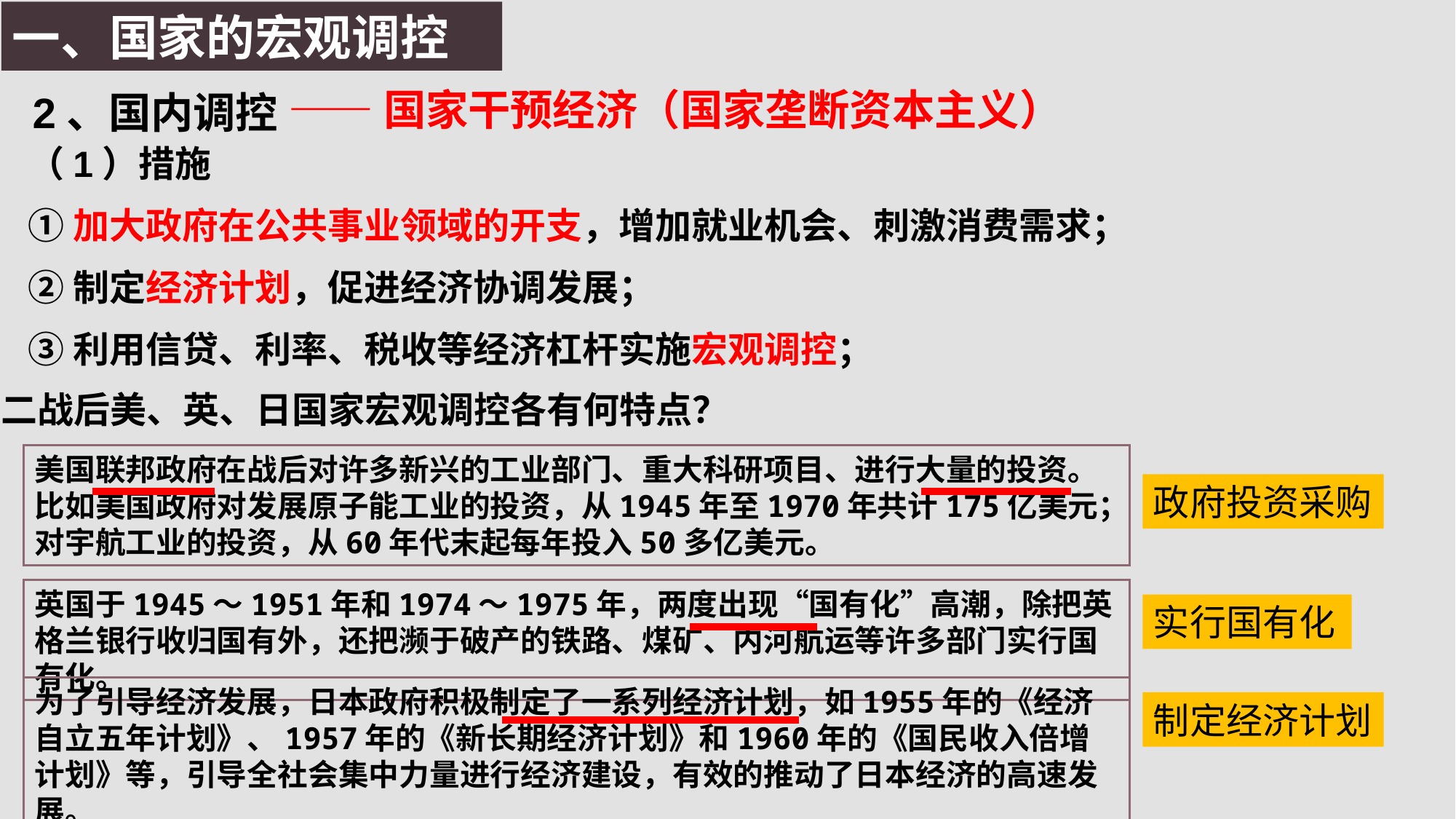

一、国家的宏观调控
——国家干预经济（国家垄断资本主义）
2、国内调控
（1）措施
①加大政府在公共事业领域的开支，增加就业机会、刺激消费需求；
②制定经济计划，促进经济协调发展；
③利用信贷、利率、税收等经济杠杆实施宏观调控；
二战后美、英、日国家宏观调控各有何特点？
美国联邦政府在战后对许多新兴的工业部门、重大科研项目、进行大量的投资。比如美国政府对发展原子能工业的投资，从1945年至1970年共计175亿美元；对宇航工业的投资，从60年代末起每年投入50多亿美元。
政府投资采购
英国于1945～1951年和1974～1975年，两度出现“国有化”高潮，除把英格兰银行收归国有外，还把濒于破产的铁路、煤矿、内河航运等许多部门实行国有化。
实行国有化
为了引导经济发展，日本政府积极制定了一系列经济计划，如1955年的《经济自立五年计划》、1957年的《新长期经济计划》和1960年的《国民收入倍增计划》等，引导全社会集中力量进行经济建设，有效的推动了日本经济的高速发展。
制定经济计划